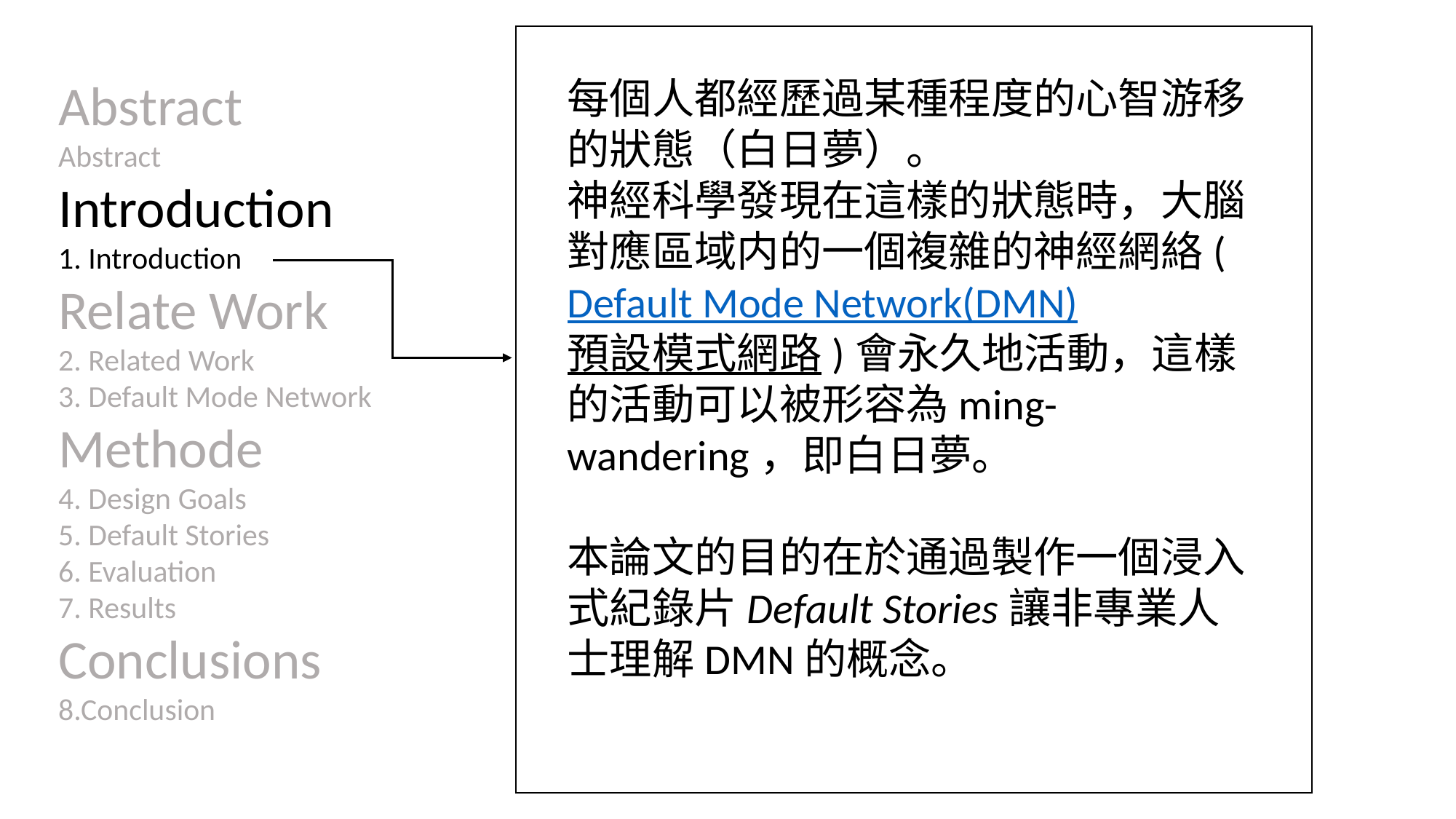

Abstract
Abstract
Introduction
1. Introduction
Relate Work
2. Related Work
3. Default Mode Network
Methode
4. Design Goals
5. Default Stories
6. Evaluation
7. Results
Conclusions
8.Conclusion
每個人都經歷過某種程度的心智游移的狀態（白日夢）。
神經科學發現在這樣的狀態時，大腦對應區域内的一個複雜的神經網絡(Default Mode Network(DMN)
預設模式網路)會永久地活動，這樣的活動可以被形容為ming-wandering，即白日夢。

本論文的目的在於通過製作一個浸入式紀錄片Default Stories讓非專業人士理解DMN的概念。